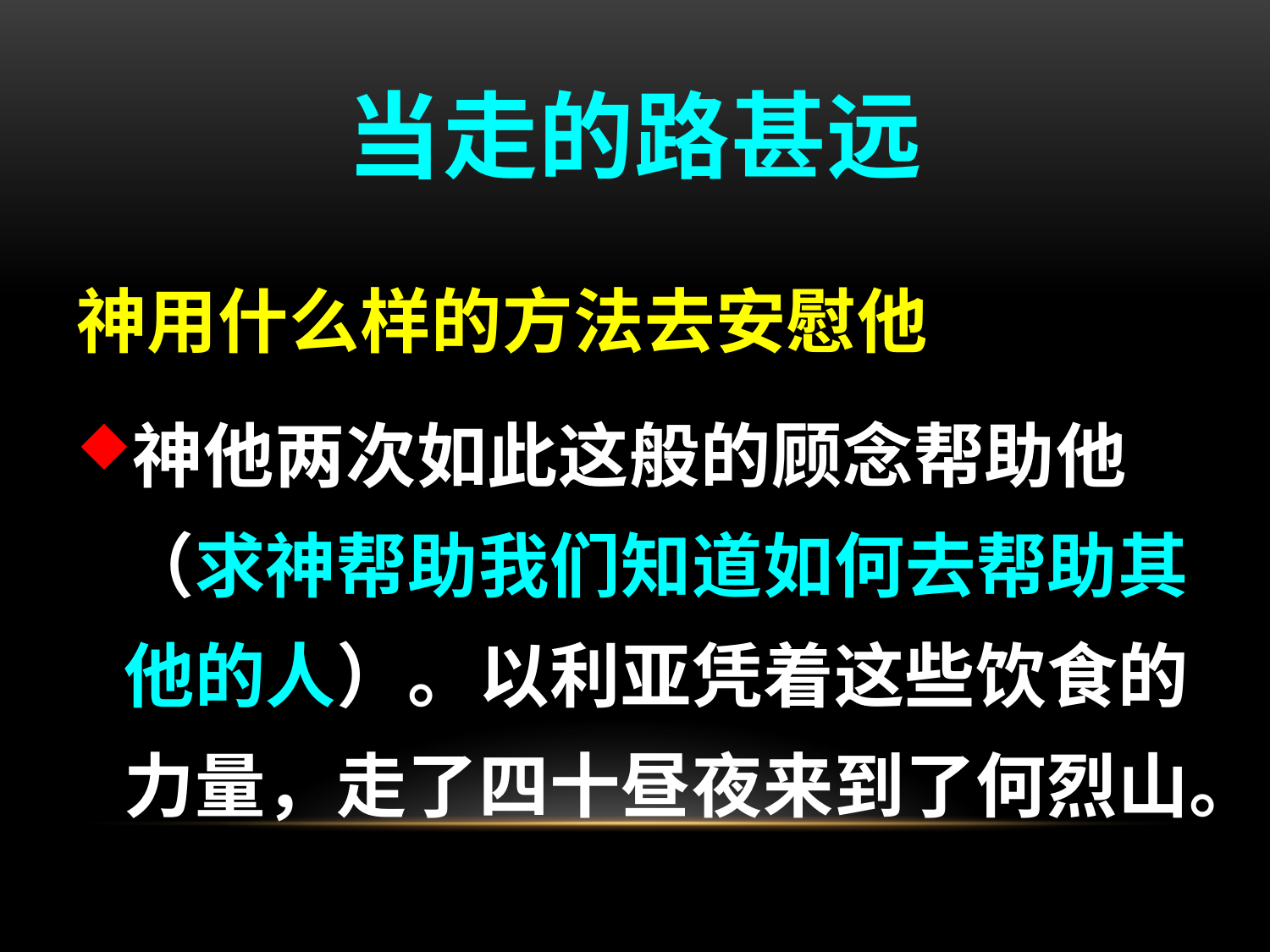

# 当走的路甚远
神用什么样的方法去安慰他
神他两次如此这般的顾念帮助他（求神帮助我们知道如何去帮助其他的人）。以利亚凭着这些饮食的力量，走了四十昼夜来到了何烈山。